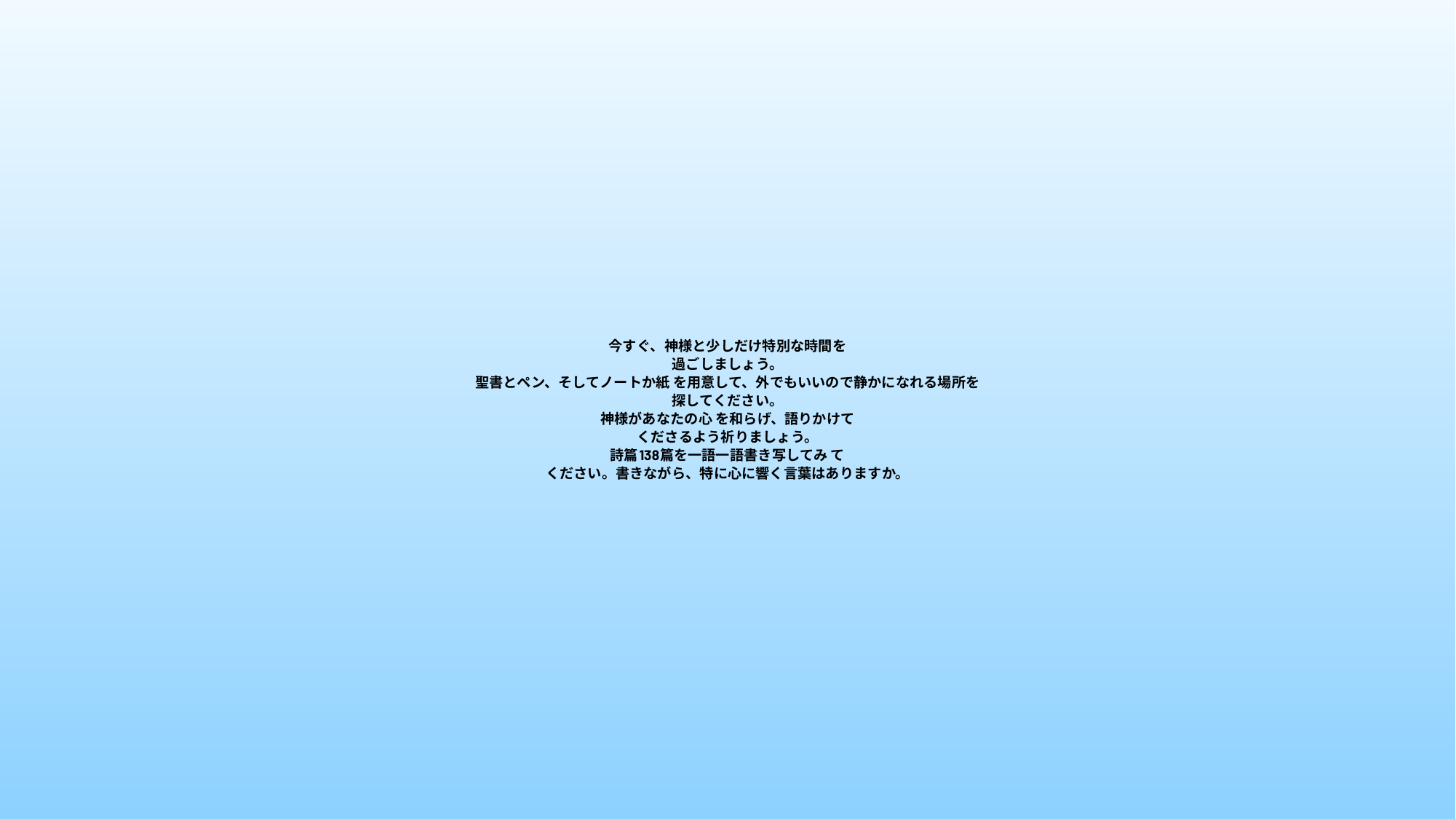

# 今すぐ、神様と少しだけ特別な時間を 過ごしましょう。 聖書とペン、そしてノートか紙 を用意して、外でもいいので静かになれる場所を 探してください。 神様があなたの心 を和らげ、語りかけて くださるよう祈りましょう。 詩篇138篇を一語一語書き写してみ て ください。書きながら、特に心に響く言葉はありますか。